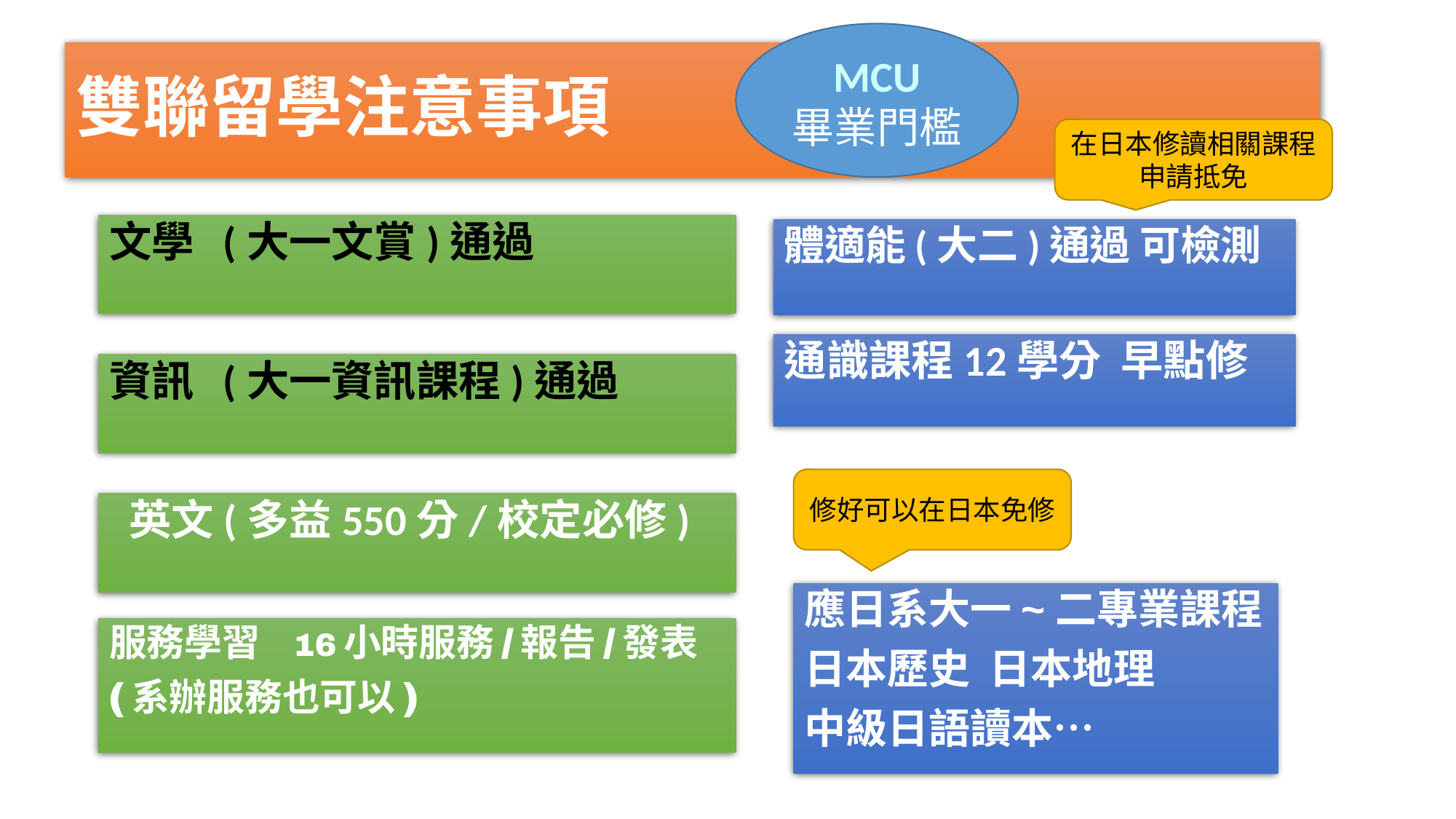

MCU
畢業門檻
# 雙聯留學注意事項
在日本修讀相關課程申請抵免
文學  (大一文賞)通過
體適能(大二)通過 可檢測

通識課程12學分  早點修

資訊  (大一資訊課程)通過
修好可以在日本免修
 英文(多益550分/校定必修)

應日系大一~二專業課程
日本歷史  日本地理
中級日語讀本…

服務學習   16小時服務/報告/發表
(系辦服務也可以)